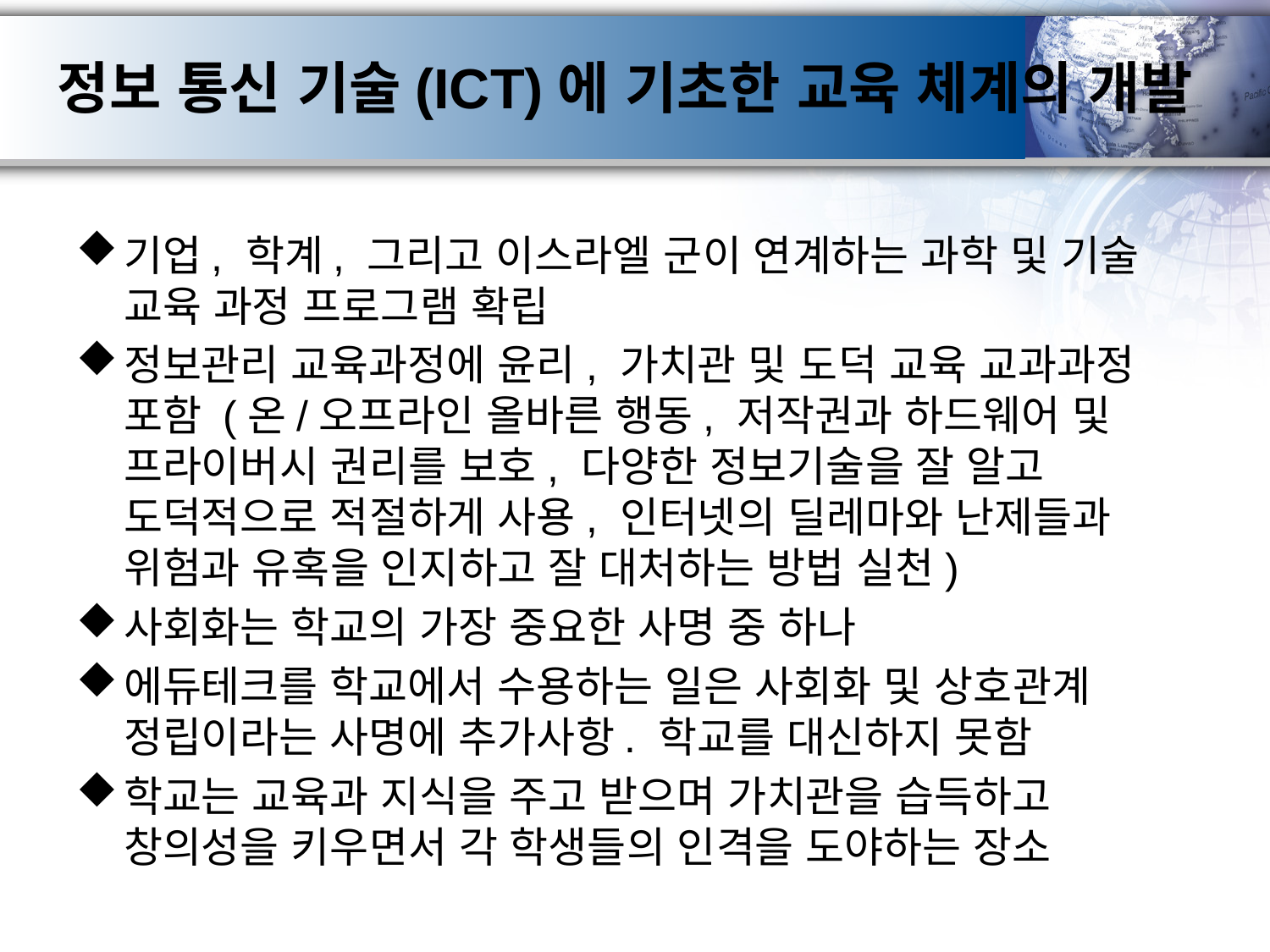

# 정보 통신 기술(ICT)에 기초한 교육 체계의 개발
기업, 학계, 그리고 이스라엘 군이 연계하는 과학 및 기술 교육 과정 프로그램 확립
정보관리 교육과정에 윤리, 가치관 및 도덕 교육 교과과정 포함 (온/오프라인 올바른 행동, 저작권과 하드웨어 및 프라이버시 권리를 보호, 다양한 정보기술을 잘 알고 도덕적으로 적절하게 사용, 인터넷의 딜레마와 난제들과 위험과 유혹을 인지하고 잘 대처하는 방법 실천)
사회화는 학교의 가장 중요한 사명 중 하나
에듀테크를 학교에서 수용하는 일은 사회화 및 상호관계 정립이라는 사명에 추가사항. 학교를 대신하지 못함
학교는 교육과 지식을 주고 받으며 가치관을 습득하고 창의성을 키우면서 각 학생들의 인격을 도야하는 장소